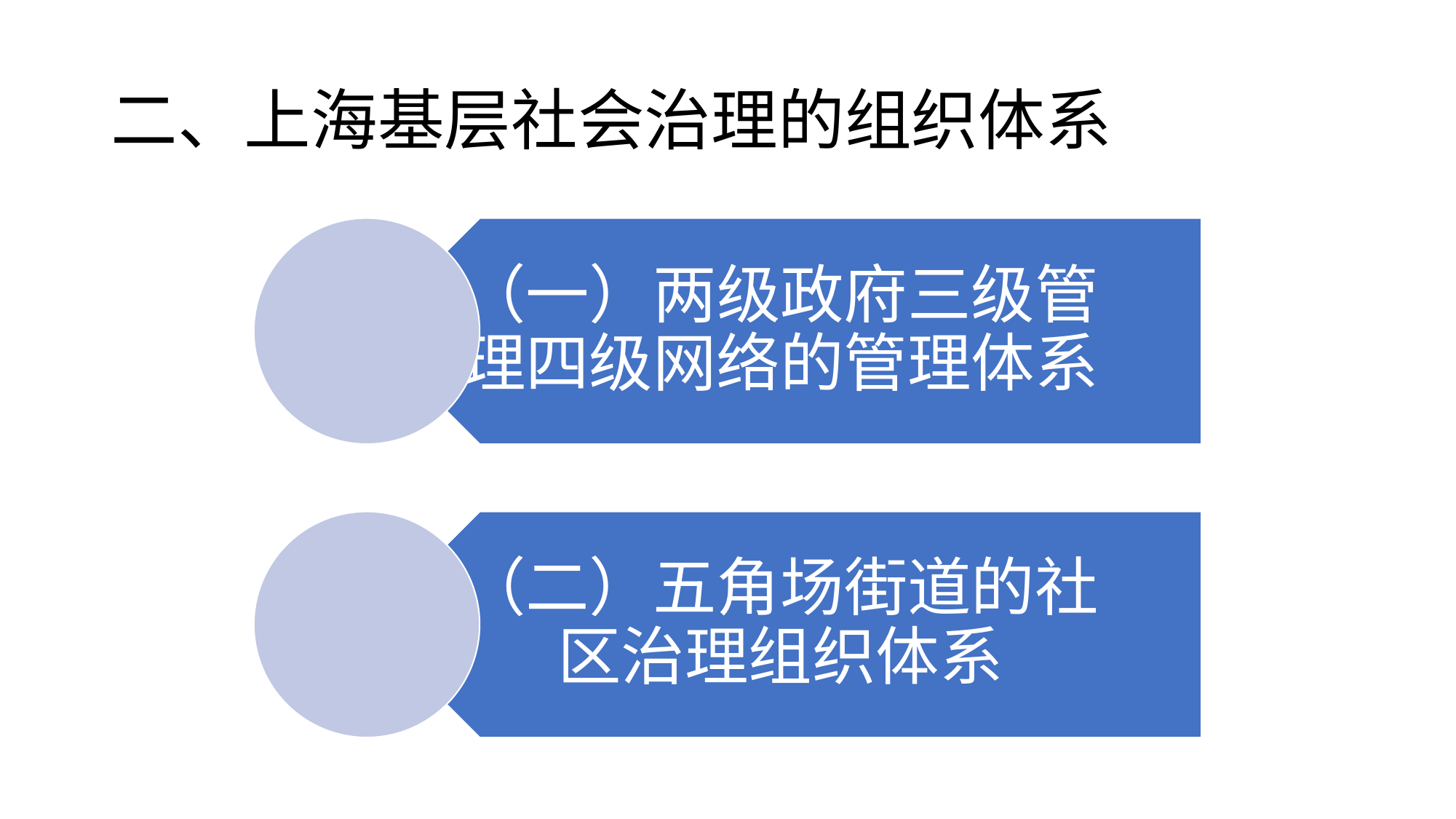

# 二、上海基层社会治理的组织体系
（一）两级政府三级管理四级网络的管理体系
（二）五角场街道的社区治理组织体系